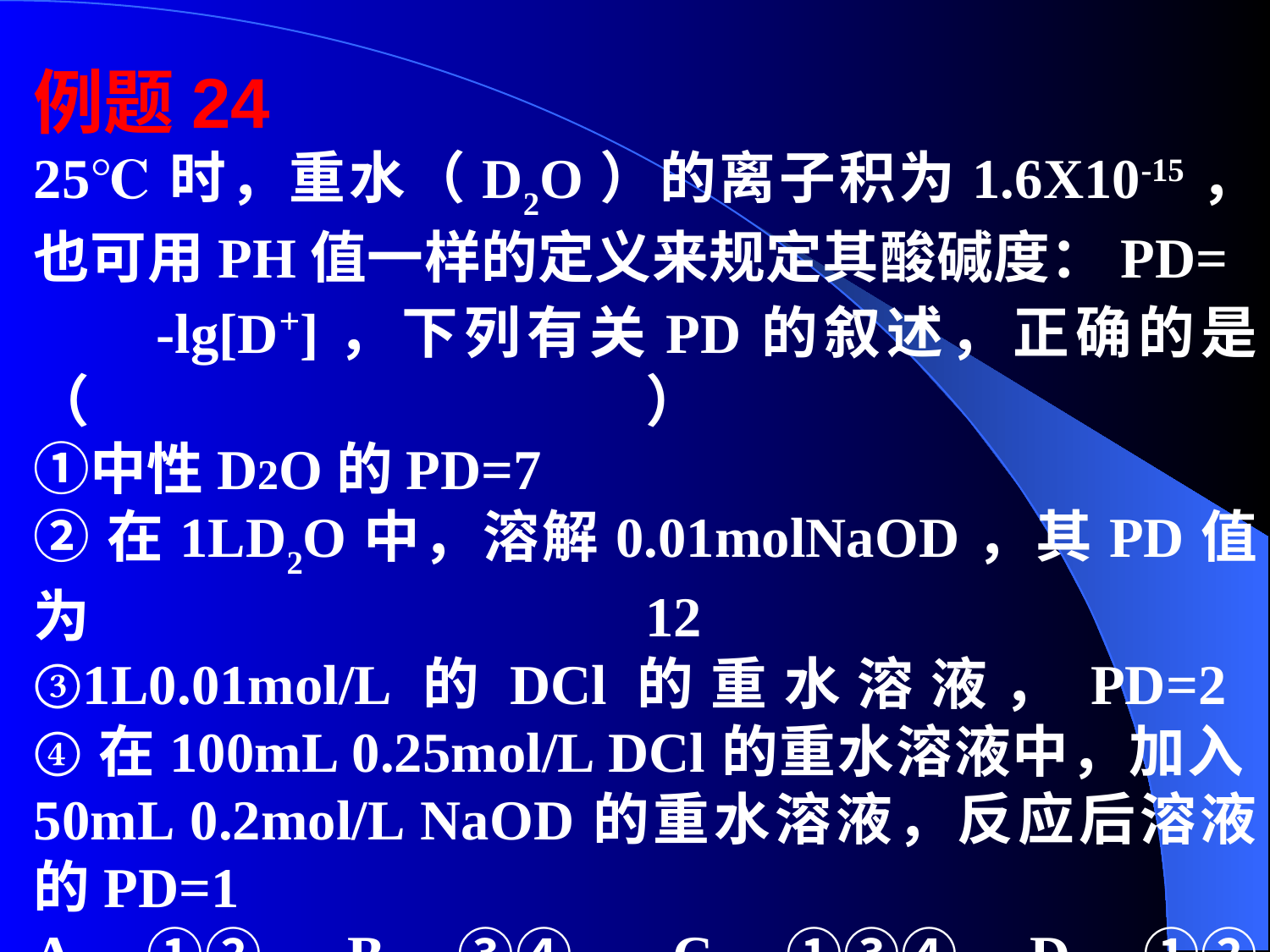

例题24
25℃时，重水（D2O）的离子积为1.6X10-15，也可用PH值一样的定义来规定其酸碱度：PD=         -lg[D+]，下列有关PD的叙述，正确的是（ ）
①中性D2O的PD=7
②在1LD2O中，溶解0.01molNaOD，其PD值为12
③1L0.01mol/L的DCl的重水溶液，PD=2
④在100mL 0.25mol/L DCl的重水溶液中，加入50mL 0.2mol/L NaOD的重水溶液，反应后溶液的PD=1
A、①②     B、③④      C、①③④    D、①②③④

62